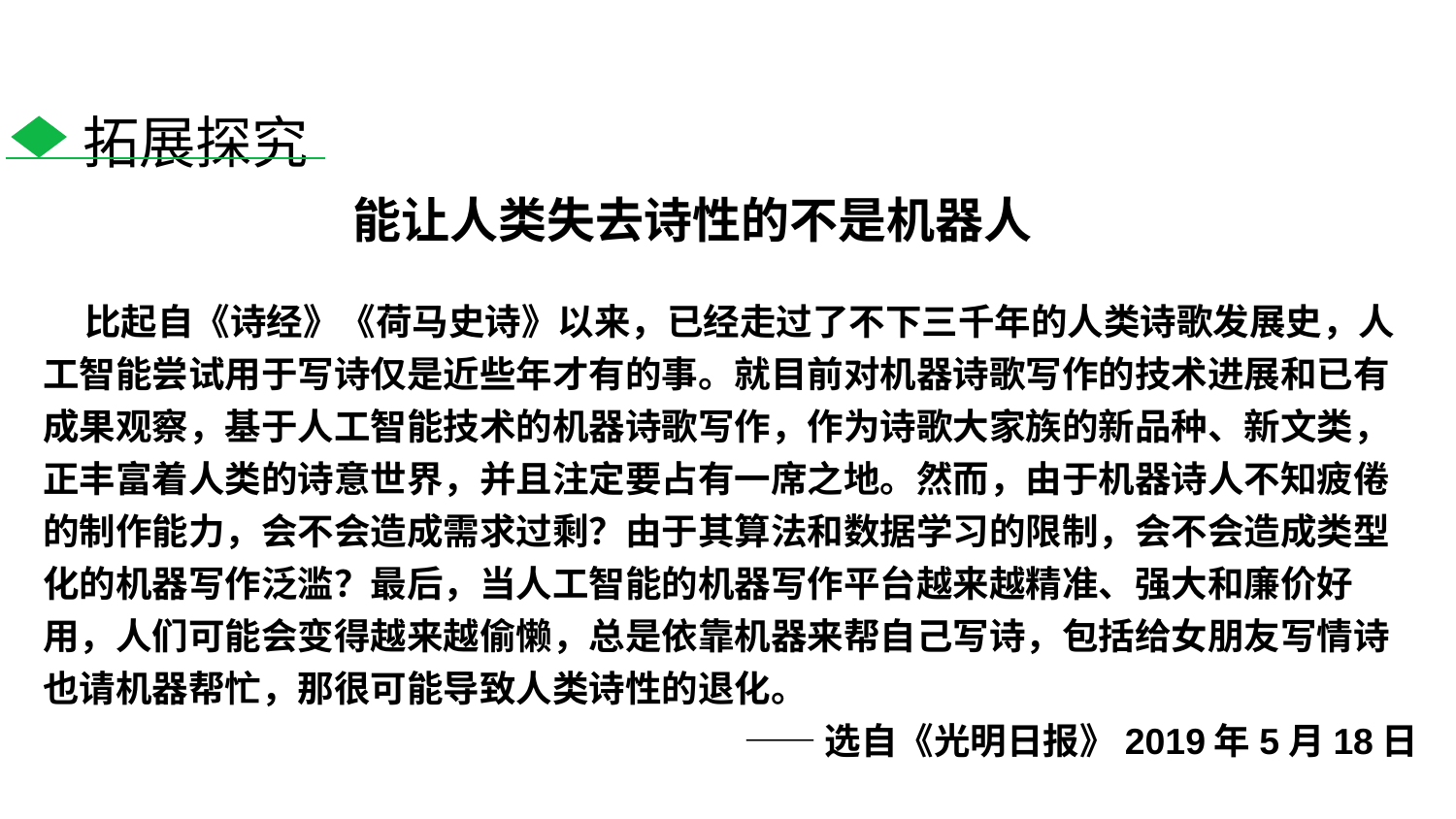

拓展探究

 能让人类失去诗性的不是机器人
    比起自《诗经》《荷马史诗》以来，已经走过了不下三千年的人类诗歌发展史，人工智能尝试用于写诗仅是近些年才有的事。就目前对机器诗歌写作的技术进展和已有成果观察，基于人工智能技术的机器诗歌写作，作为诗歌大家族的新品种、新文类，正丰富着人类的诗意世界，并且注定要占有一席之地。然而，由于机器诗人不知疲倦的制作能力，会不会造成需求过剩？由于其算法和数据学习的限制，会不会造成类型化的机器写作泛滥？最后，当人工智能的机器写作平台越来越精准、强大和廉价好用，人们可能会变得越来越偷懒，总是依靠机器来帮自己写诗，包括给女朋友写情诗也请机器帮忙，那很可能导致人类诗性的退化。
——选自《光明日报》2019年5月18日